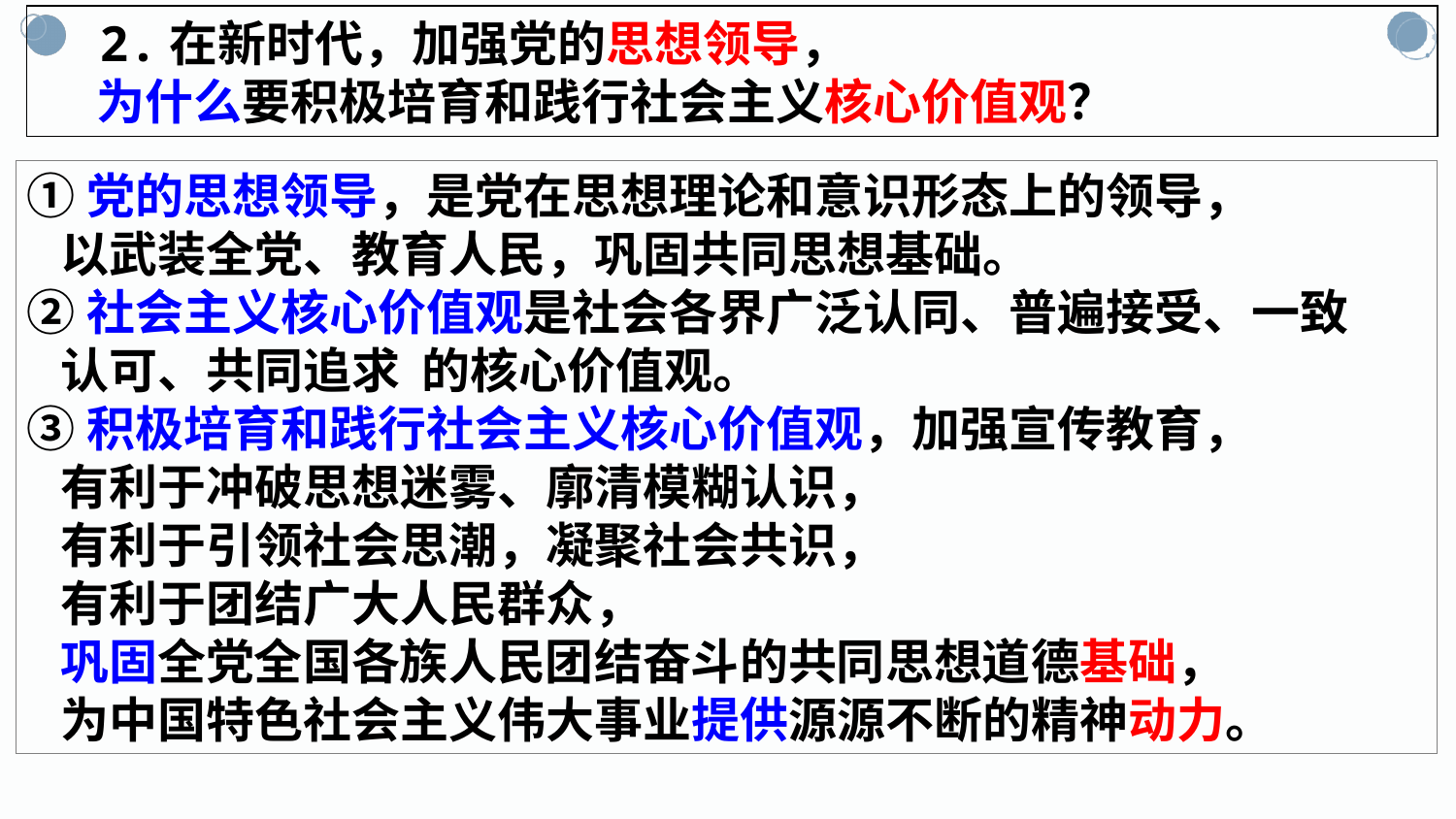

2.在新时代，加强党的思想领导，
    为什么要积极培育和践行社会主义核心价值观？
①党的思想领导，是党在思想理论和意识形态上的领导，
  以武装全党、教育人民，巩固共同思想基础。
②社会主义核心价值观是社会各界广泛认同、普遍接受、一致
  认可、共同追求  的核心价值观。
③积极培育和践行社会主义核心价值观，加强宣传教育，
  有利于冲破思想迷雾、廓清模糊认识，
  有利于引领社会思潮，凝聚社会共识，
  有利于团结广大人民群众，
  巩固全党全国各族人民团结奋斗的共同思想道德基础，
  为中国特色社会主义伟大事业提供源源不断的精神动力。